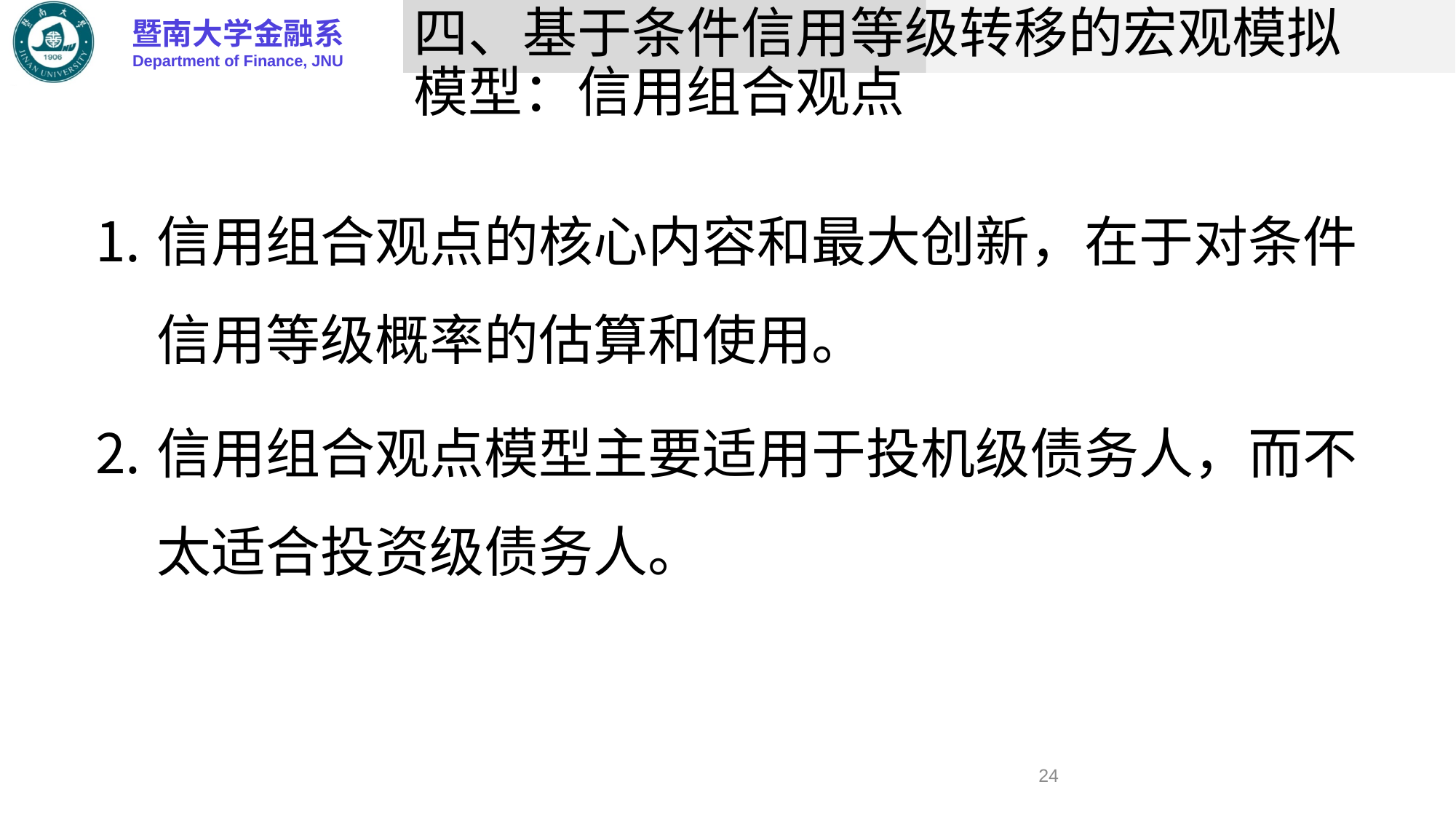

# 四、基于条件信用等级转移的宏观模拟模型：信用组合观点
信用组合观点的核心内容和最大创新，在于对条件信用等级概率的估算和使用。
信用组合观点模型主要适用于投机级债务人，而不太适合投资级债务人。
24